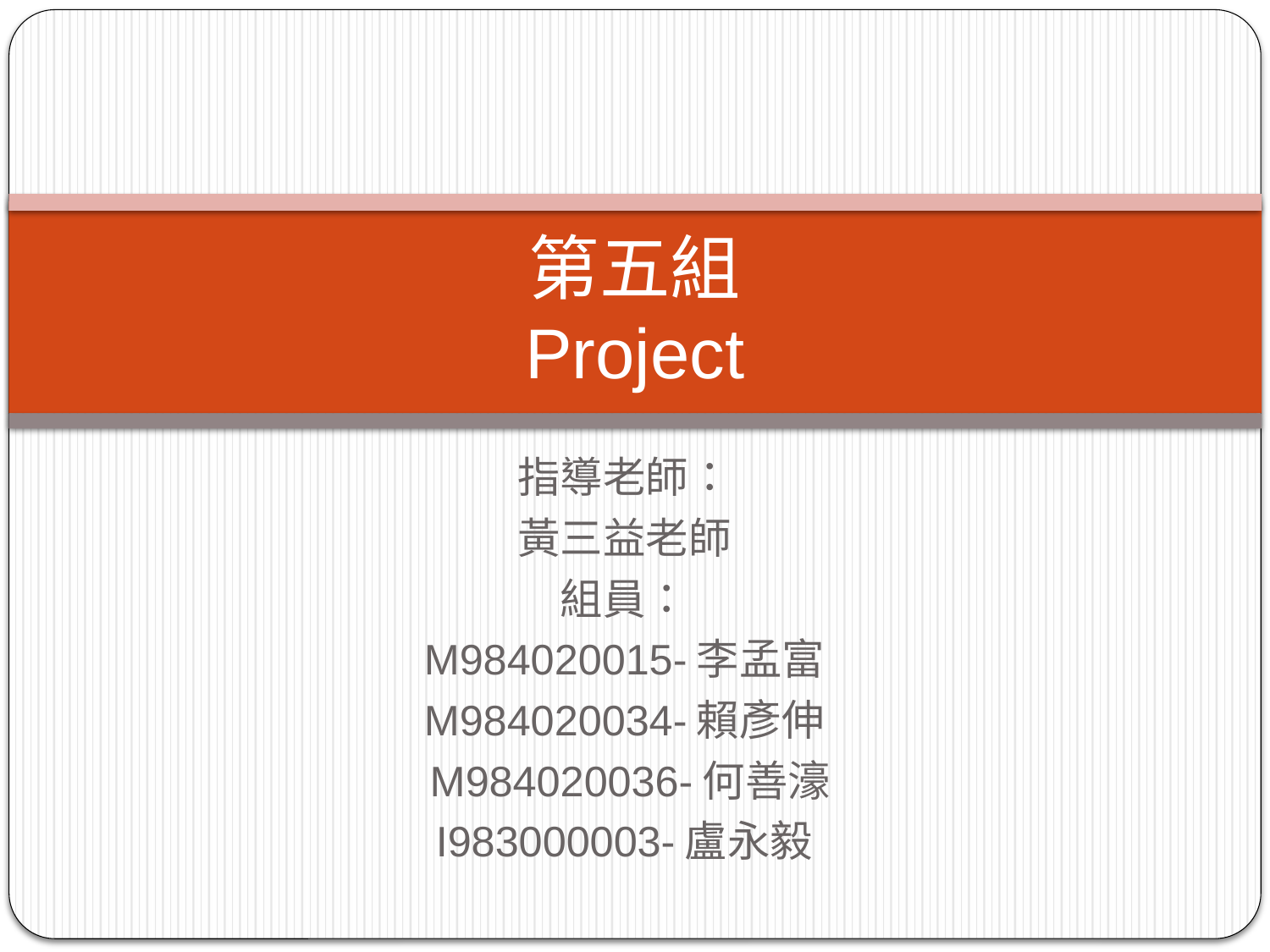

# 第五組 Project
指導老師：
黃三益老師
組員：
M984020015-李孟富
M984020034-賴彥伸
 M984020036-何善濠
I983000003-盧永毅